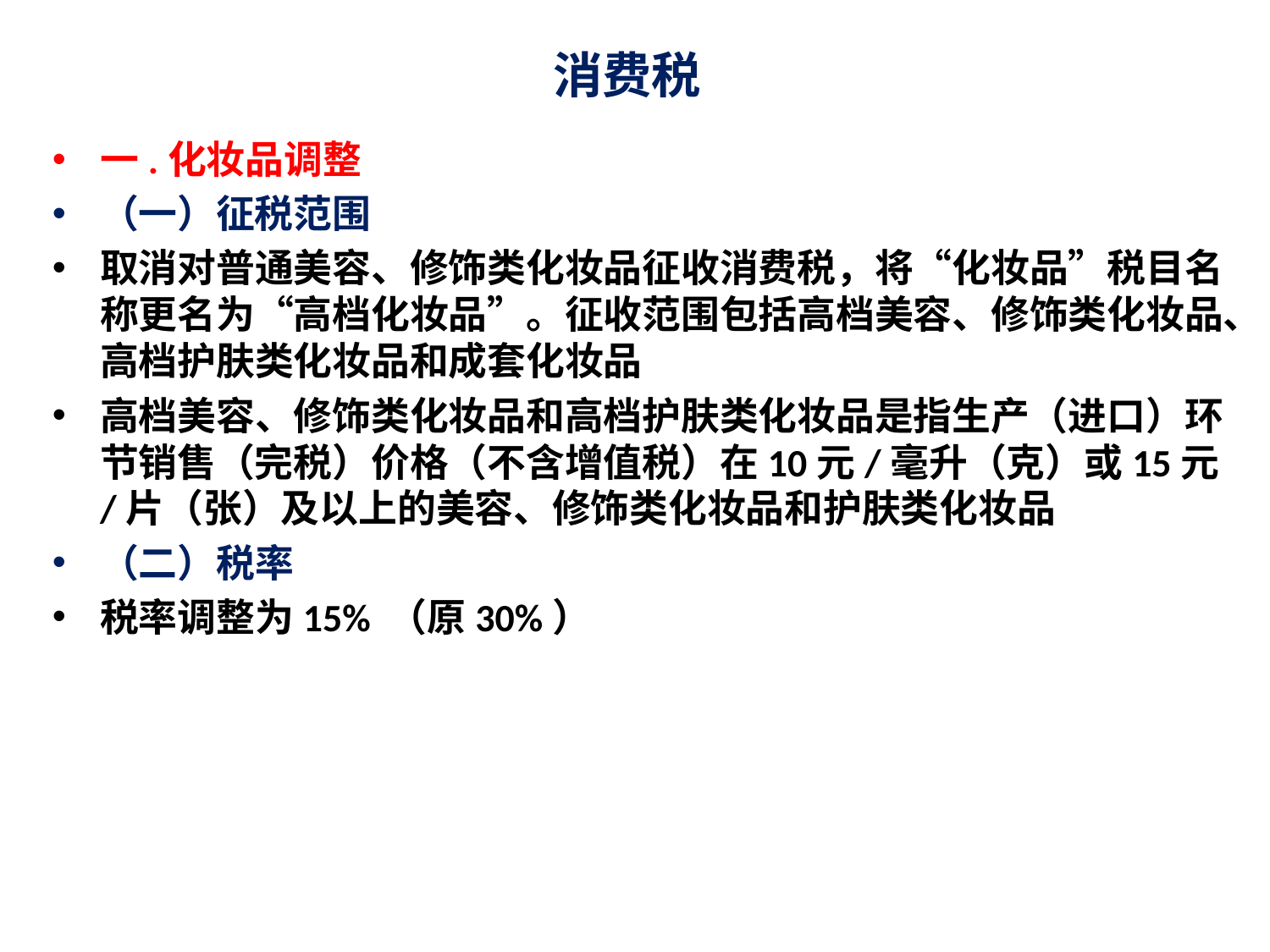

# 消费税
一.化妆品调整
（一）征税范围
取消对普通美容、修饰类化妆品征收消费税，将“化妆品”税目名称更名为“高档化妆品”。征收范围包括高档美容、修饰类化妆品、高档护肤类化妆品和成套化妆品
高档美容、修饰类化妆品和高档护肤类化妆品是指生产（进口）环节销售（完税）价格（不含增值税）在10元/毫升（克）或15元/片（张）及以上的美容、修饰类化妆品和护肤类化妆品
（二）税率
税率调整为15% （原30%）